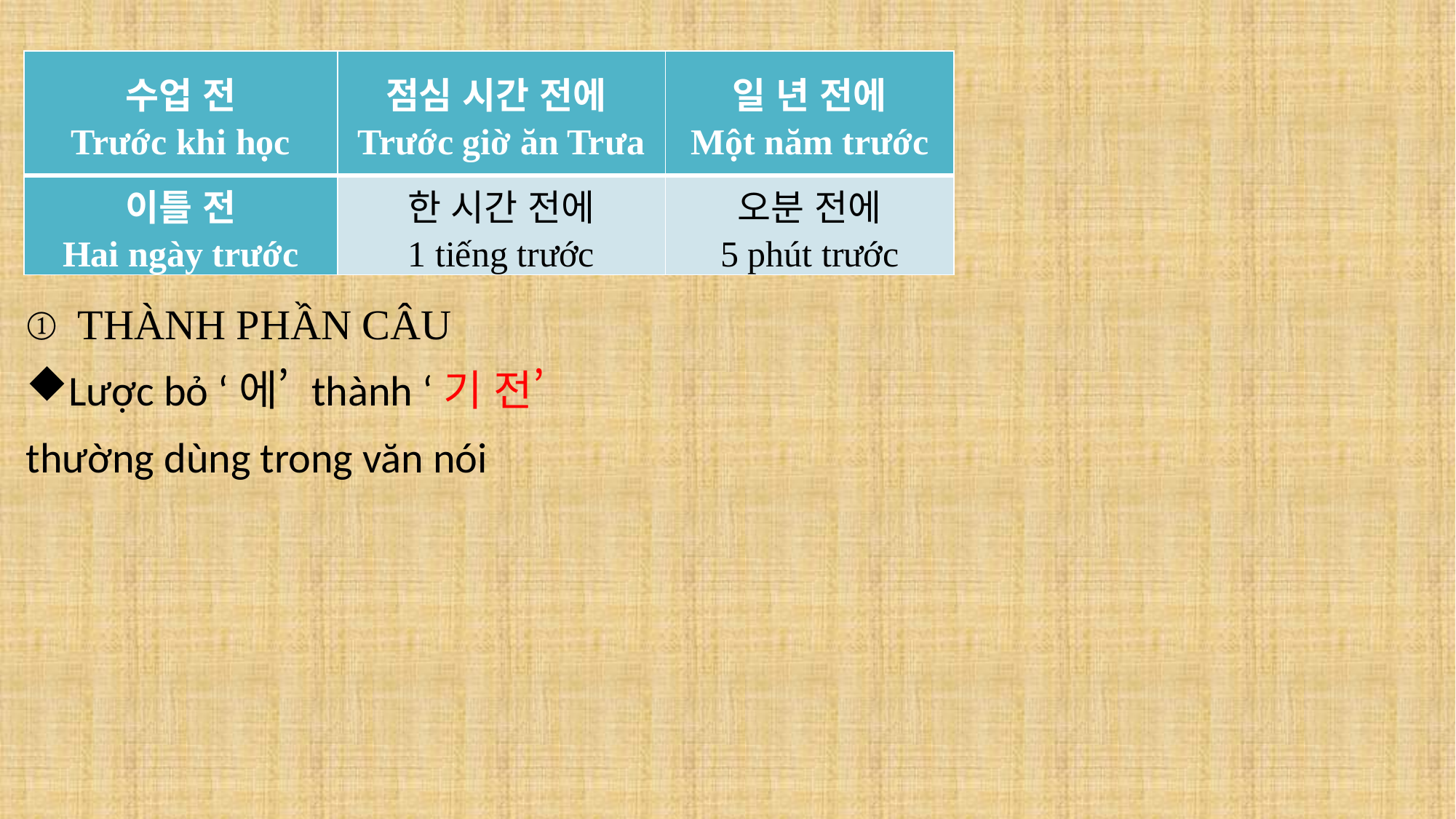

| 수업 전 Trước khi học | 점심 시간 전에 Trước giờ ăn Trưa | 일 년 전에 Một năm trước |
| --- | --- | --- |
| 이틀 전 Hai ngày trước | 한 시간 전에 1 tiếng trước | 오분 전에 5 phút trước |
 THÀNH PHẦN CÂU
Lược bỏ ‘에’ thành ‘기 전’
thường dùng trong văn nói